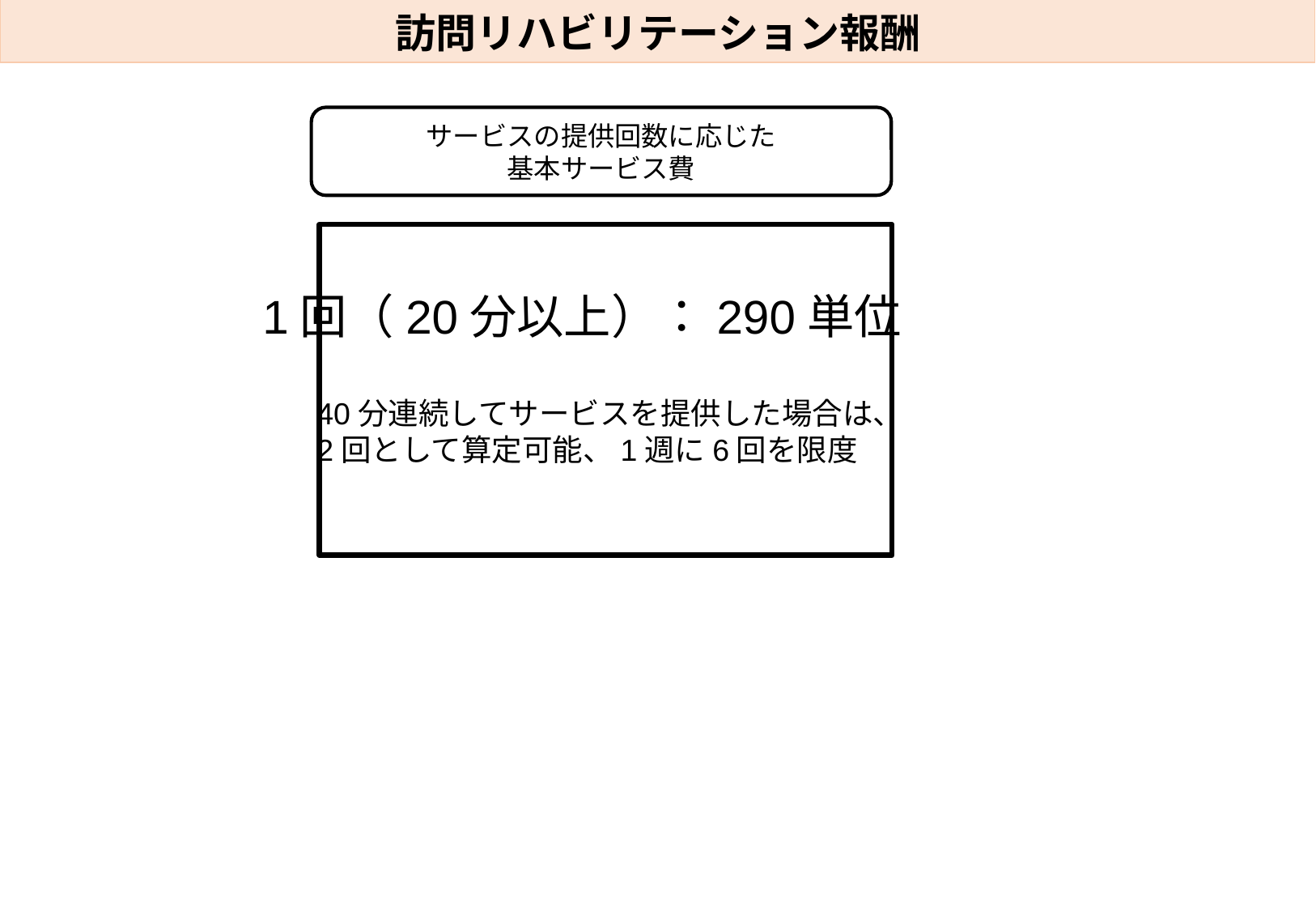

訪問リハビリテーション報酬
サービスの提供回数に応じた
基本サービス費

1回（20分以上）：290単位
40分連続してサービスを提供した場合は、
2回として算定可能、1週に6回を限度